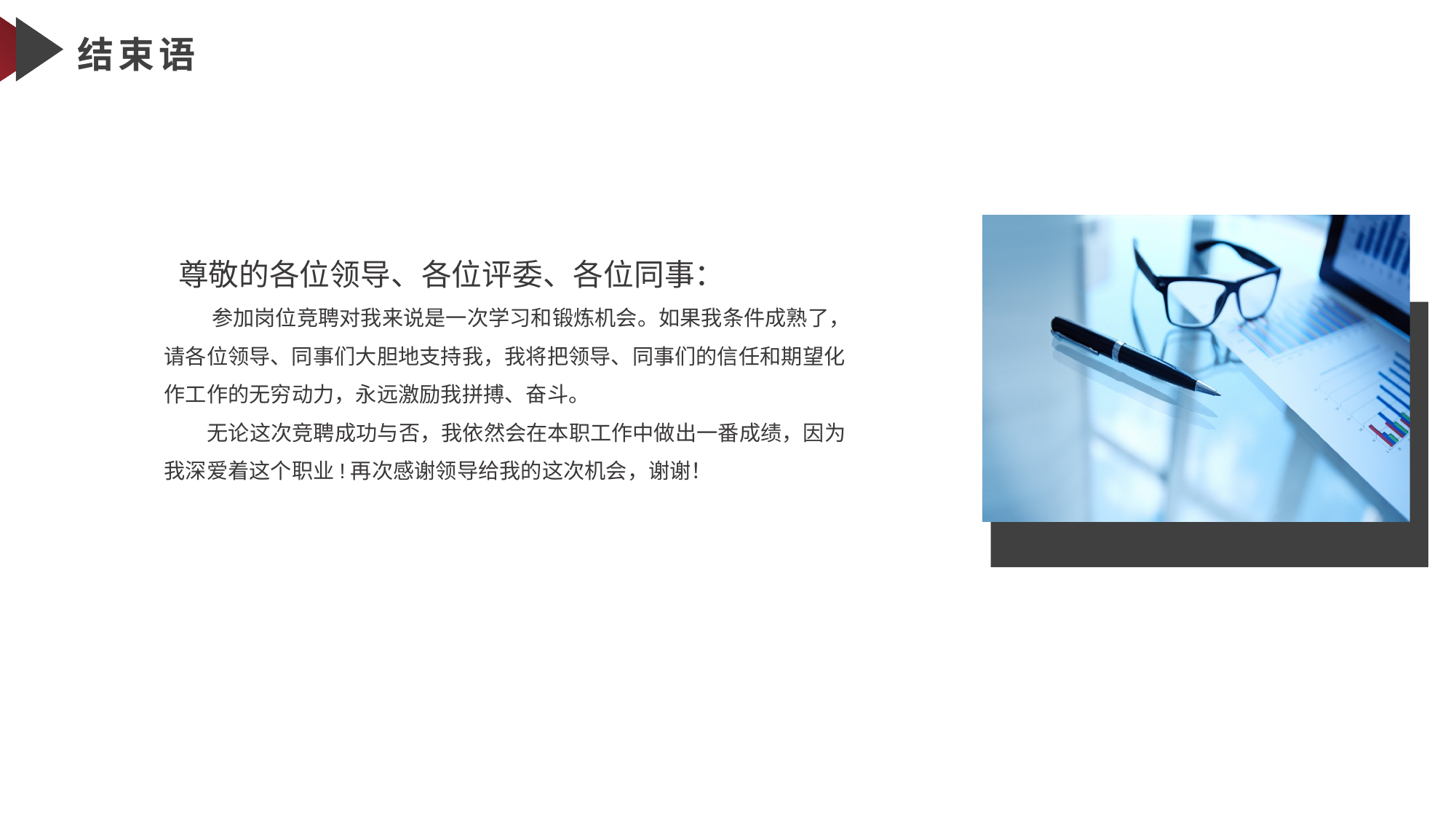

结束语

 尊敬的各位领导、各位评委、各位同事：
         参加岗位竞聘对我来说是一次学习和锻炼机会。如果我条件成熟了，请各位领导、同事们大胆地支持我，我将把领导、同事们的信任和期望化作工作的无穷动力，永远激励我拼搏、奋斗。
        无论这次竞聘成功与否，我依然会在本职工作中做出一番成绩，因为我深爱着这个职业!再次感谢领导给我的这次机会，谢谢！